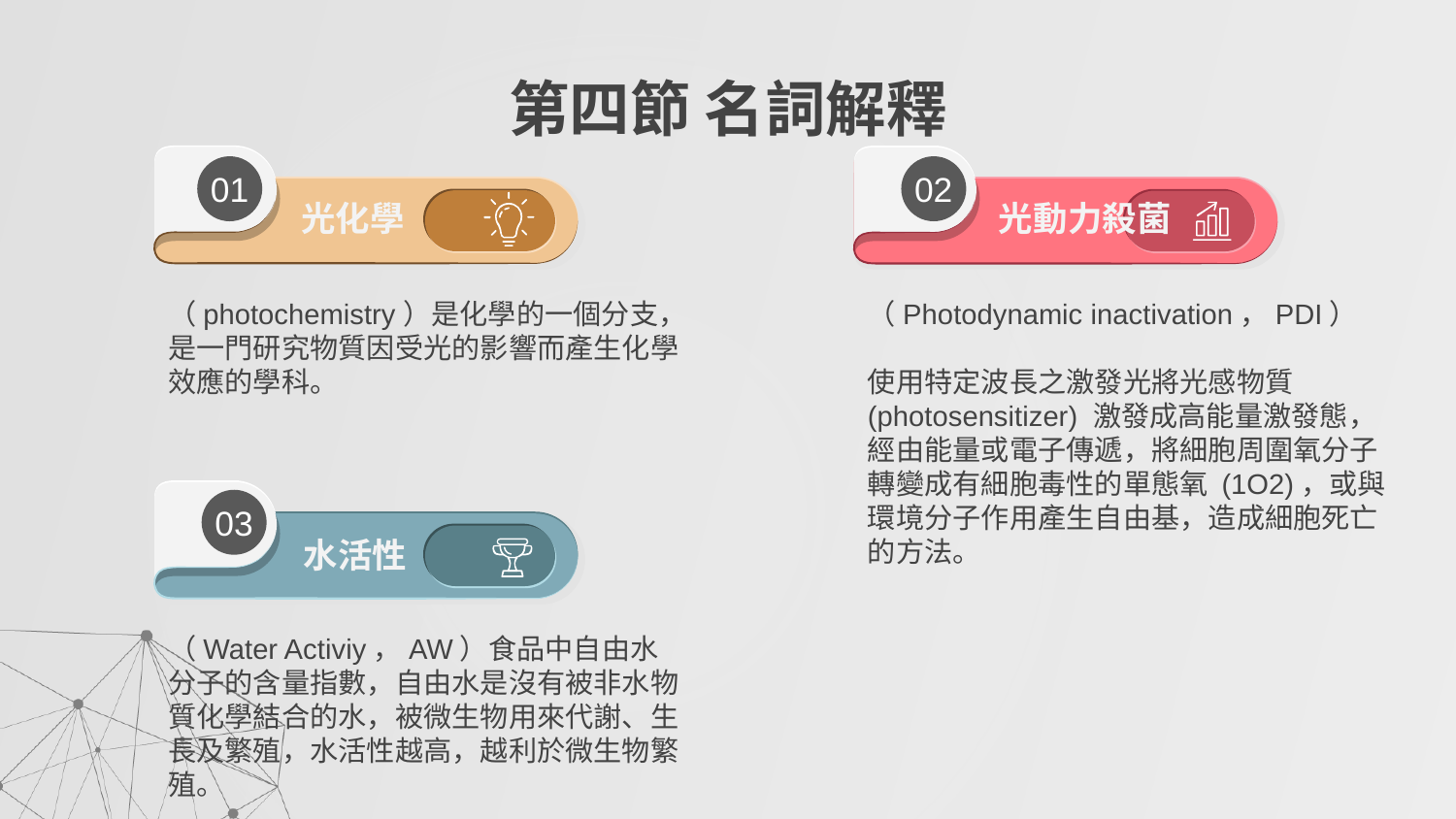

# 第四節 名詞解釋

01

02

光動力殺菌
光化學
（Photodynamic inactivation，PDI）

使用特定波長之激發光將光感物質 (photosensitizer) 激發成高能量激發態，經由能量或電子傳遞，將細胞周圍氧分子轉變成有細胞毒性的單態氧 (1O2)，或與環境分子作用產生自由基，造成細胞死亡的方法。
（photochemistry）是化學的一個分支，是一門研究物質因受光的影響而產生化學效應的學科。

03

水活性
（Water Activiy，AW）食品中自由水分子的含量指數，自由水是沒有被非水物質化學結合的水，被微生物用來代謝、生長及繁殖，水活性越高，越利於微生物繁殖。